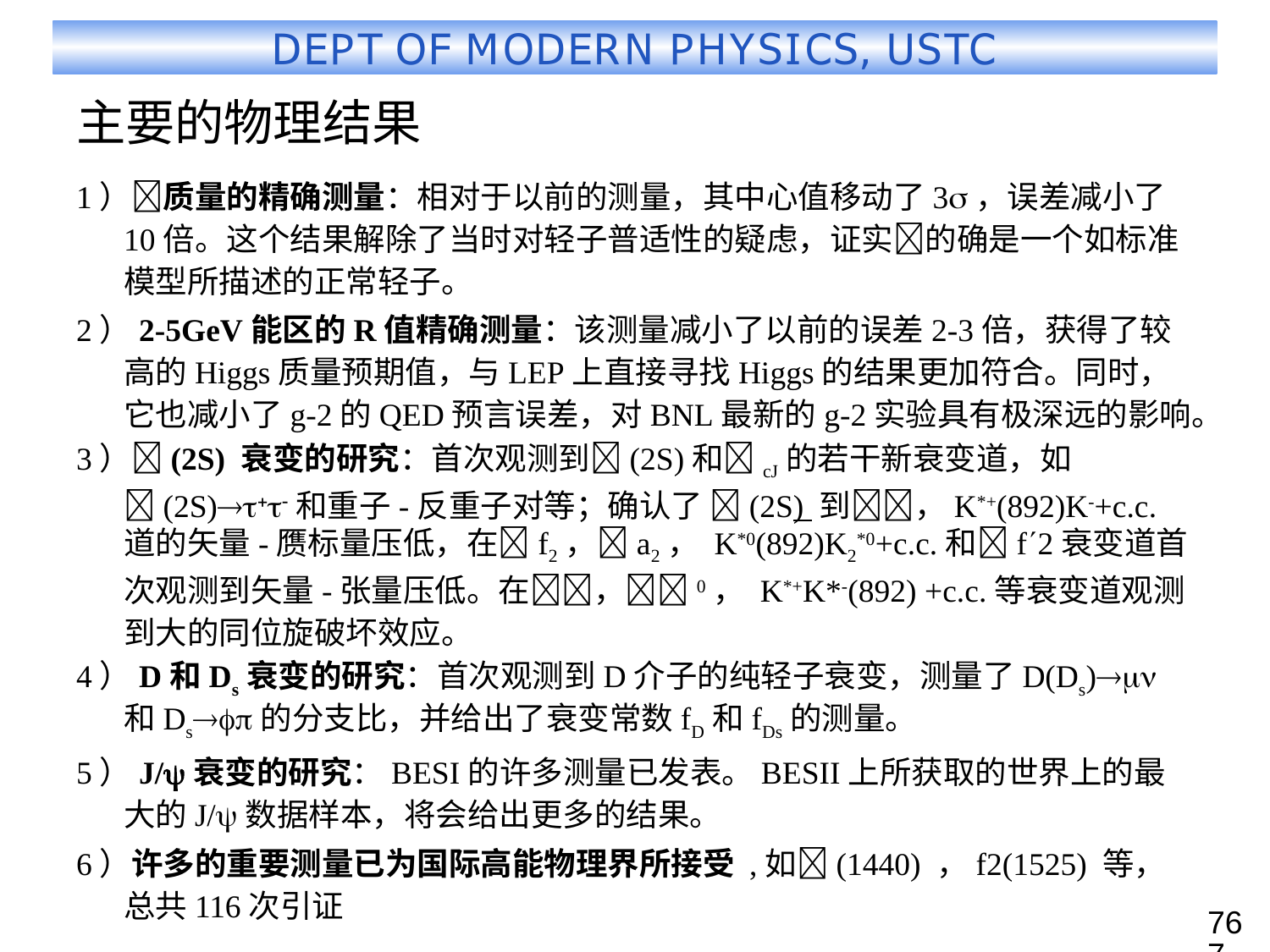

# 主要的物理结果
1）τ质量的精确测量：相对于以前的测量，其中心值移动了3σ，误差减小了10倍。这个结果解除了当时对轻子普适性的疑虑，证实τ的确是一个如标准模型所描述的正常轻子。
2）2-5GeV能区的R值精确测量：该测量减小了以前的误差2-3倍，获得了较高的Higgs质量预期值，与LEP上直接寻找Higgs的结果更加符合。同时，它也减小了g-2的QED预言误差，对BNL最新的g-2实验具有极深远的影响。
3）ψ(2S) 衰变的研究：首次观测到ψ(2S)和χcJ的若干新衰变道，如ψ(2S)→τ+τ−和重子-反重子对等；确认了 ψ(2S) 到ρπ，K*+(892)K-+c.c.道的矢量-赝标量压低，在ωf2，ρa2， K*0(892)K2*0+c.c.和φf′2衰变道首次观测到矢量-张量压低。在ρπ，ωπ0， K*+K*-(892) +c.c.等衰变道观测到大的同位旋破坏效应。
4）D和Ds衰变的研究：首次观测到D介子的纯轻子衰变，测量了D(Ds)→μν和Ds→φπ的分支比，并给出了衰变常数fD和fDs的测量。
5）J/ψ衰变的研究：BESI的许多测量已发表。BESII上所获取的世界上的最大的J/ψ数据样本，将会给出更多的结果。
6）许多的重要测量已为国际高能物理界所接受 ,如η(1440) ，f2(1525) 等，总共116次引证
767